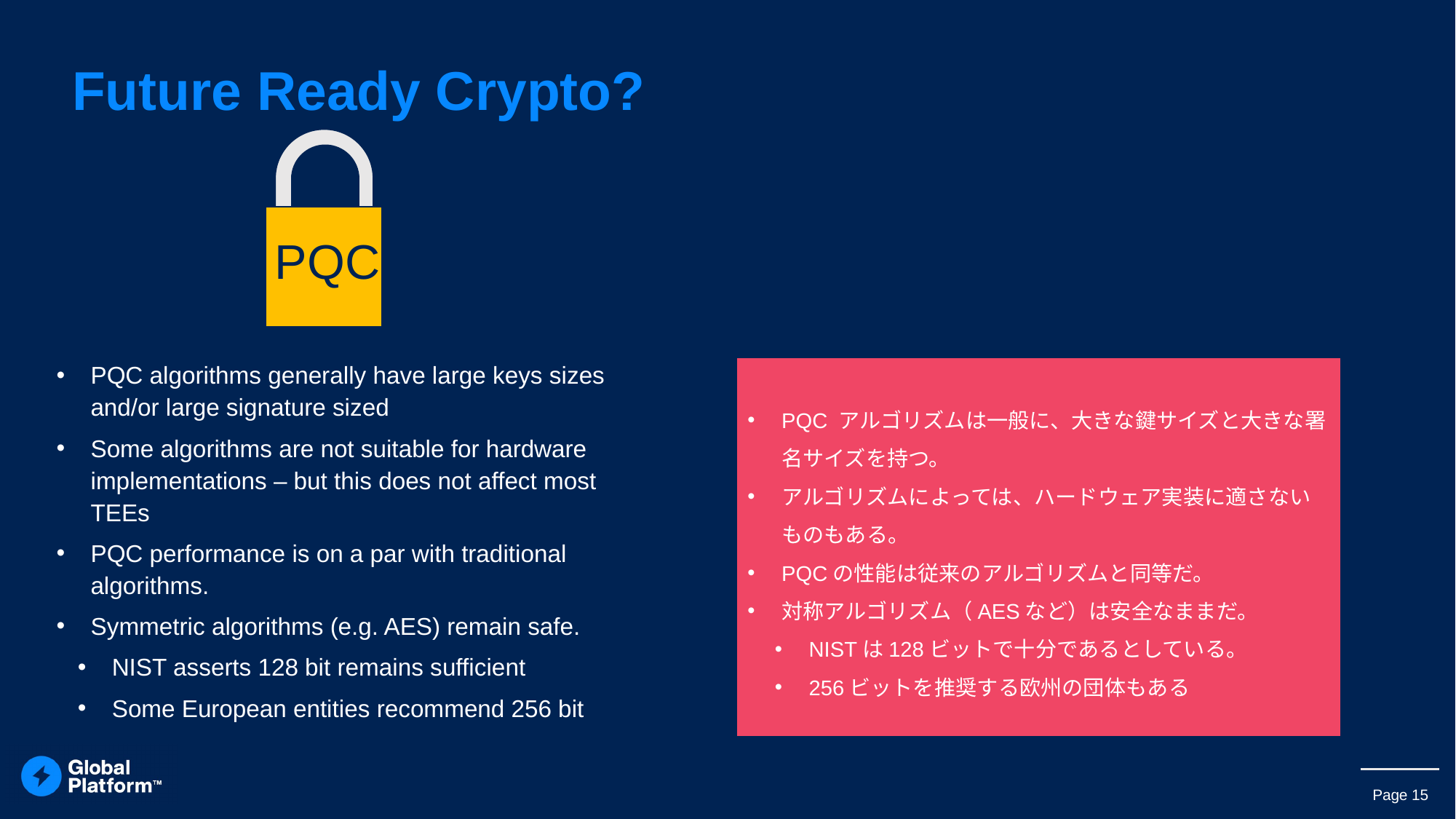

# Future Ready Crypto?

PQC
PQC algorithms generally have large keys sizes and/or large signature sized
Some algorithms are not suitable for hardware implementations – but this does not affect most TEEs
PQC performance is on a par with traditional algorithms.
Symmetric algorithms (e.g. AES) remain safe.
NIST asserts 128 bit remains sufficient
Some European entities recommend 256 bit
PQC アルゴリズムは一般に、大きな鍵サイズと大きな署名サイズを持つ。
アルゴリズムによっては、ハードウェア実装に適さないものもある。
PQCの性能は従来のアルゴリズムと同等だ。
対称アルゴリズム（AESなど）は安全なままだ。
NISTは128ビットで十分であるとしている。
256ビットを推奨する欧州の団体もある